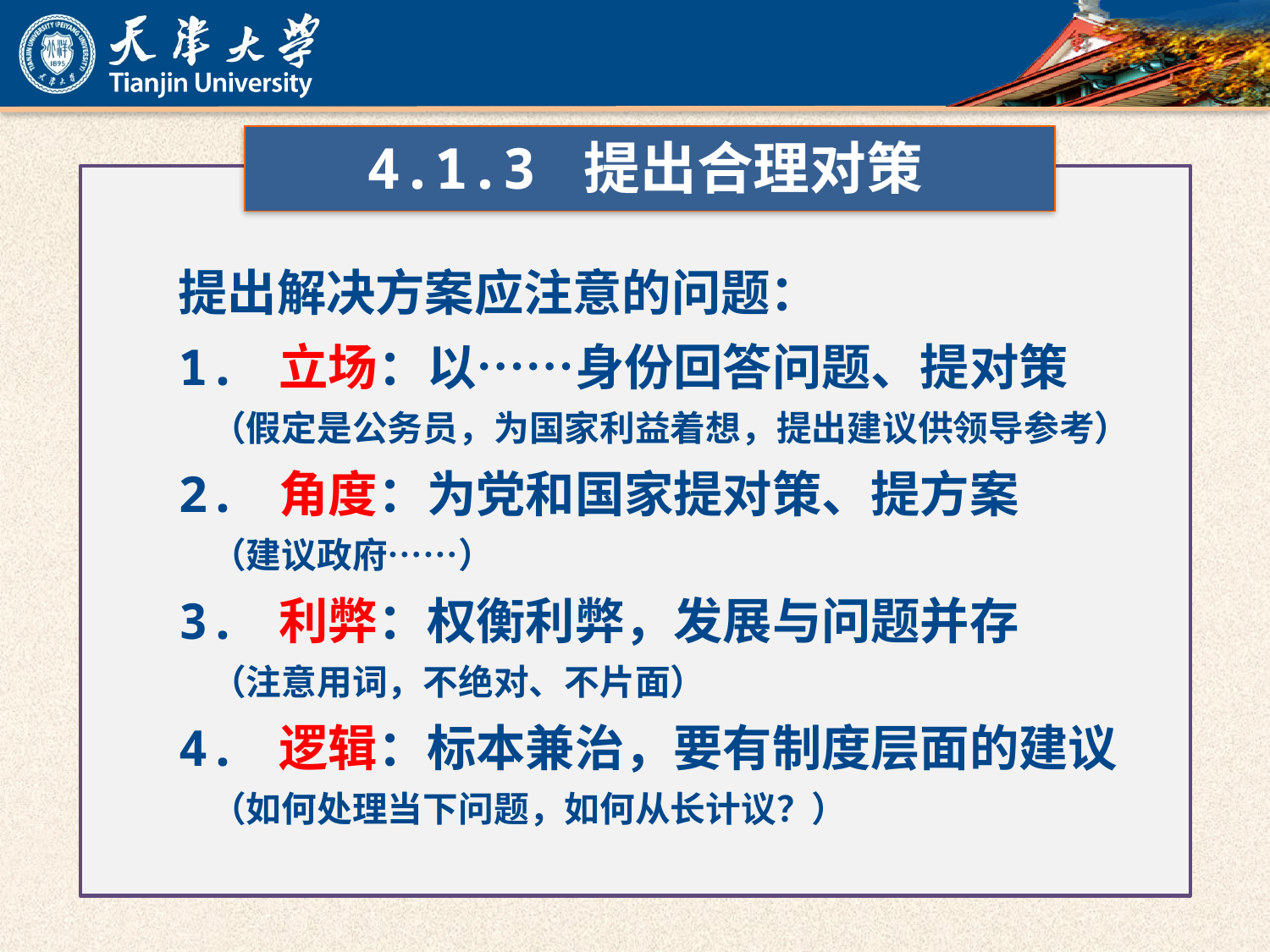

4.1.3 提出合理对策

提出解决方案应注意的问题：
1. 立场：以……身份回答问题、提对策
   （假定是公务员，为国家利益着想，提出建议供领导参考）
2. 角度：为党和国家提对策、提方案
   （建议政府……）
3. 利弊：权衡利弊，发展与问题并存
   （注意用词，不绝对、不片面）
4. 逻辑：标本兼治，要有制度层面的建议
   （如何处理当下问题，如何从长计议？）